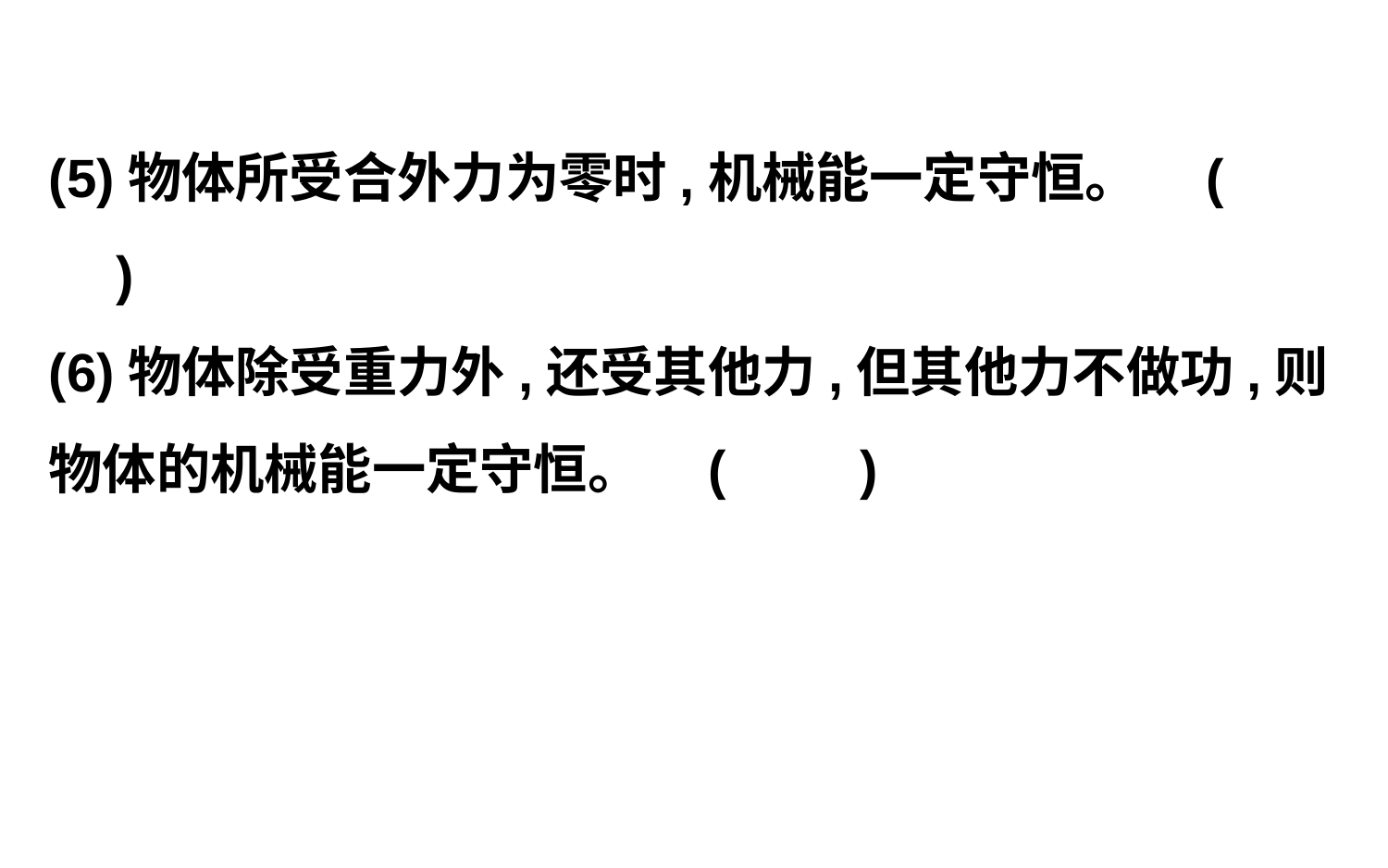

(5)物体所受合外力为零时,机械能一定守恒。　(　　)
(6)物体除受重力外,还受其他力,但其他力不做功,则物体的机械能一定守恒。　(　　)